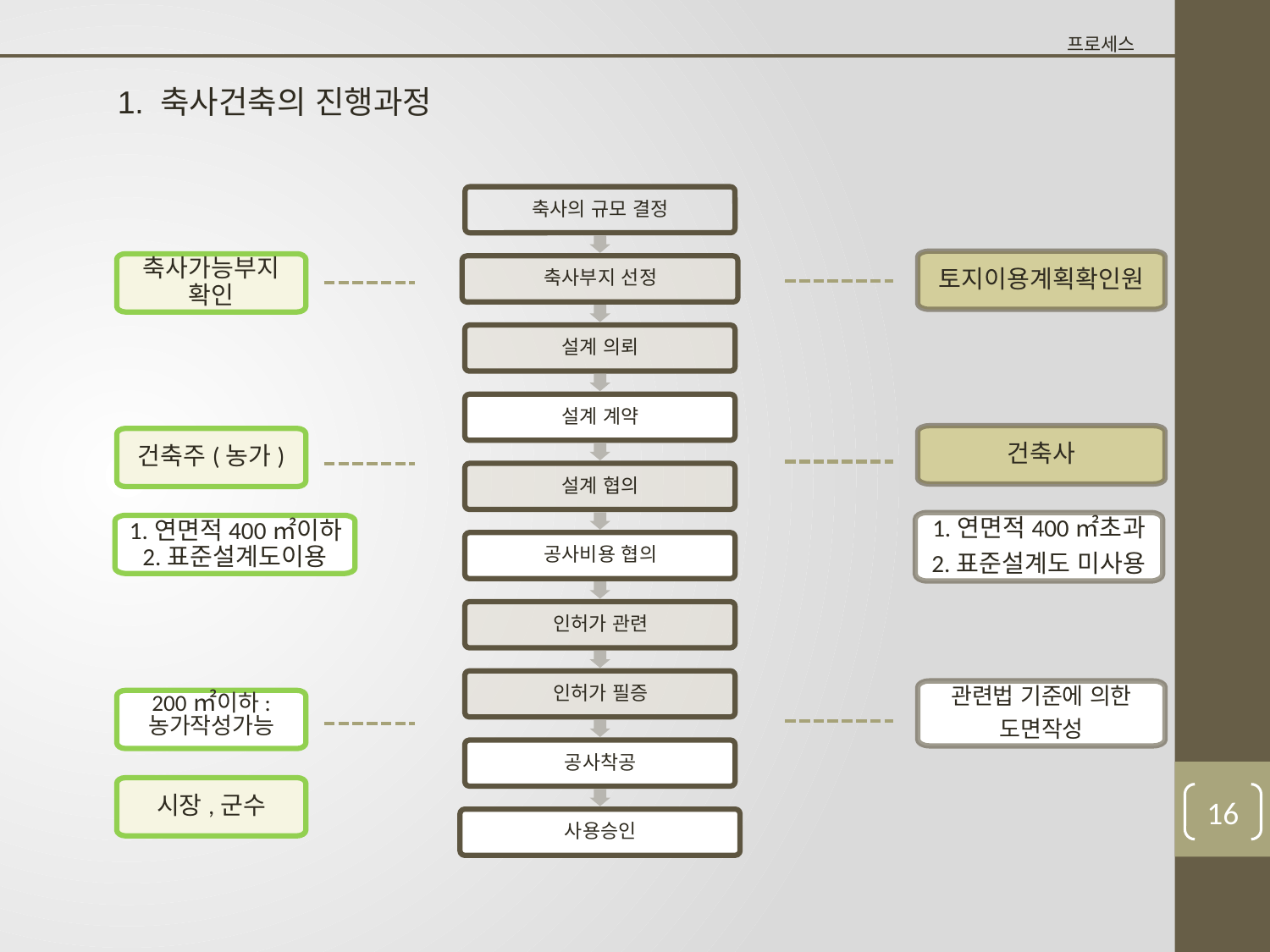

프로세스
1. 축사건축의 진행과정
축사의 규모 결정

축사부지 선정

설계 의뢰

설계 계약

설계 협의

공사비용 협의

인허가 관련

인허가 필증

공사착공

사용승인
토지이용계획확인원
건축사
1.연면적400㎡초과
2.표준설계도 미사용
관련법 기준에 의한
도면작성
축사가능부지 확인
건축주(농가)
 1.연면적400㎡이하2.표준설계도이용
200㎡이하:
농가작성가능
시장,군수
16